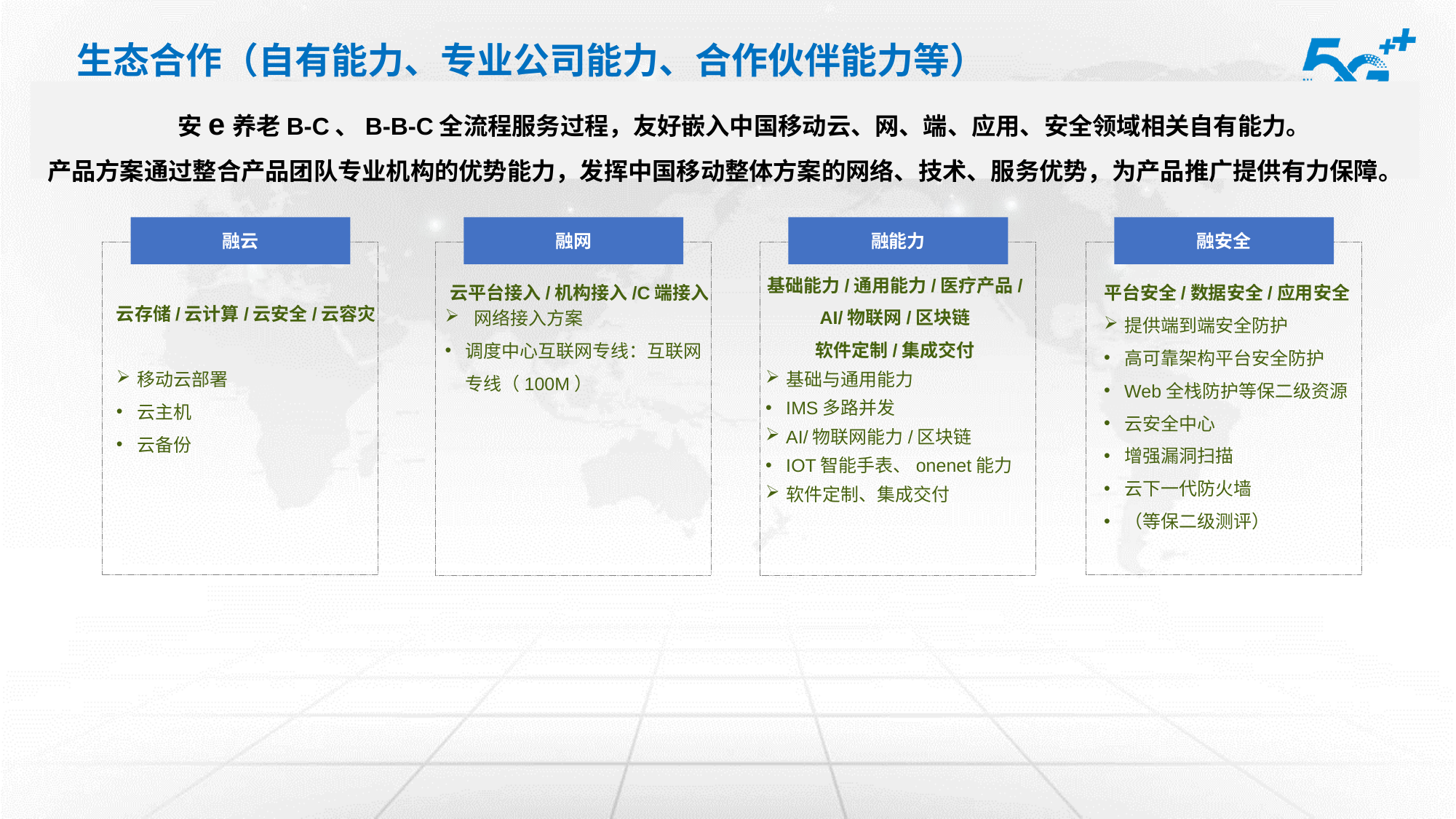

生态合作（自有能力、专业公司能力、合作伙伴能力等）
      安e养老B-C、B-B-C全流程服务过程，友好嵌入中国移动云、网、端、应用、安全领域相关自有能力。
产品方案通过整合产品团队专业机构的优势能力，发挥中国移动整体方案的网络、技术、服务优势，为产品推广提供有力保障。
融云
融网
融能力
融安全

基础能力/通用能力/医疗产品/
AI/物联网/区块链
软件定制/集成交付
基础与通用能力
IMS多路并发
AI/物联网能力/区块链
IOT智能手表、onenet能力
软件定制、集成交付

云平台接入/机构接入/C端接入
平台安全/数据安全/应用安全
提供端到端安全防护
高可靠架构平台安全防护
Web全栈防护等保二级资源
云安全中心
增强漏洞扫描
云下一代防火墙
（等保二级测评）
云存储/云计算/云安全/云容灾

移动云部署
云主机
云备份
 网络接入方案
调度中心互联网专线：互联网专线（100M）